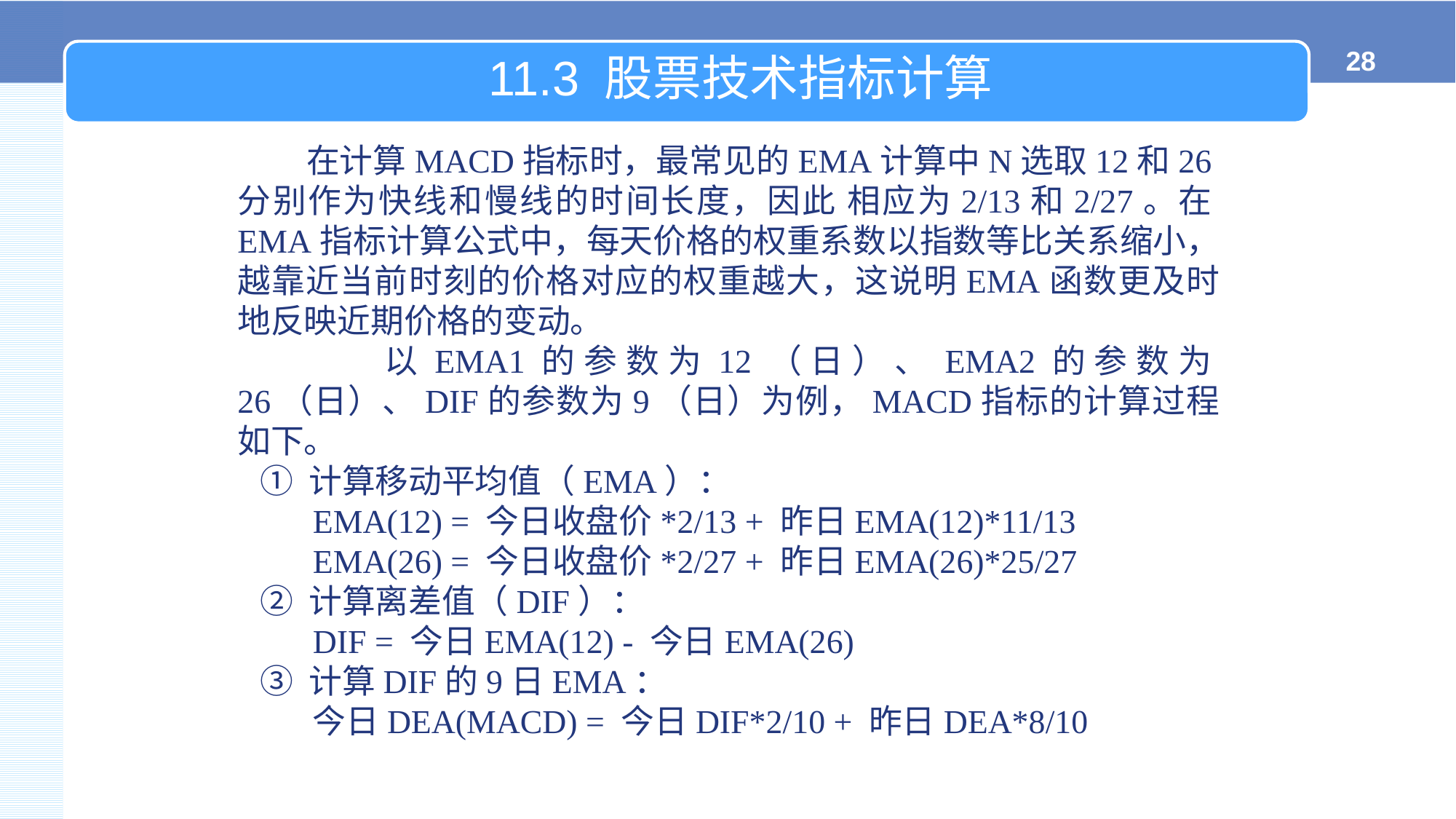

11.3 股票技术指标计算
        在计算MACD指标时，最常见的EMA计算中N选取12和26分别作为快线和慢线的时间长度，因此 相应为2/13和2/27。在EMA指标计算公式中，每天价格的权重系数以指数等比关系缩小，越靠近当前时刻的价格对应的权重越大，这说明EMA函数更及时地反映近期价格的变动。
        以EMA1的参数为12（日）、EMA2的参数为26（日）、DIF的参数为9（日）为例，MACD指标的计算过程如下。
   ① 计算移动平均值（EMA）：
         EMA(12) = 今日收盘价*2/13 + 昨日EMA(12)*11/13
         EMA(26) = 今日收盘价*2/27 + 昨日EMA(26)*25/27
   ② 计算离差值（DIF）：
         DIF = 今日EMA(12) - 今日EMA(26)
   ③ 计算DIF的9日EMA：
         今日DEA(MACD) = 今日DIF*2/10 + 昨日DEA*8/10